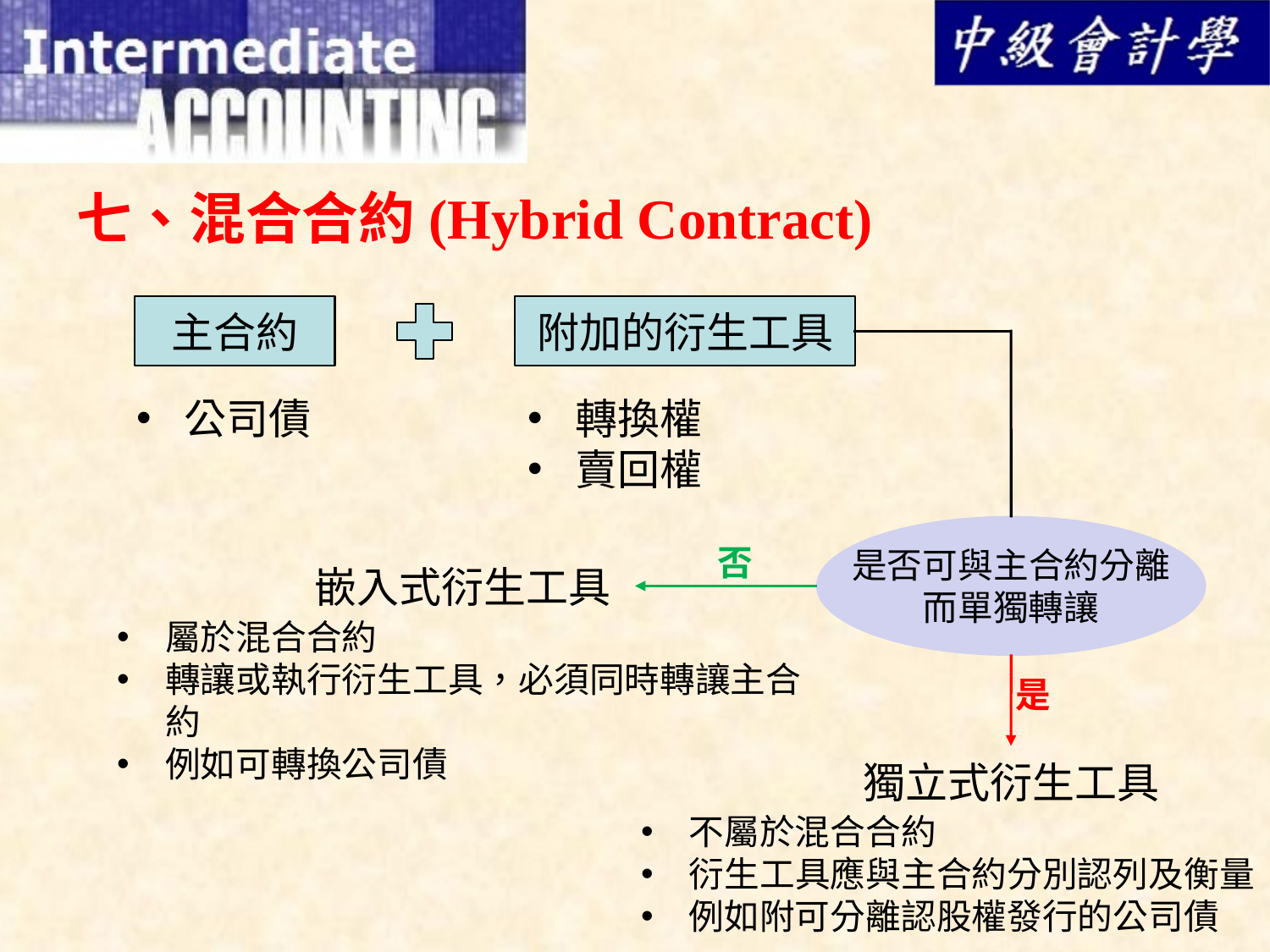

# 七、混合合約(Hybrid Contract)

主合約
附加的衍生工具
公司債
轉換權
賣回權
是否可與主合約分離
而單獨轉讓
否
嵌入式衍生工具
屬於混合合約
轉讓或執行衍生工具，必須同時轉讓主合約
例如可轉換公司債
是
獨立式衍生工具
不屬於混合合約
衍生工具應與主合約分別認列及衡量
例如附可分離認股權發行的公司債